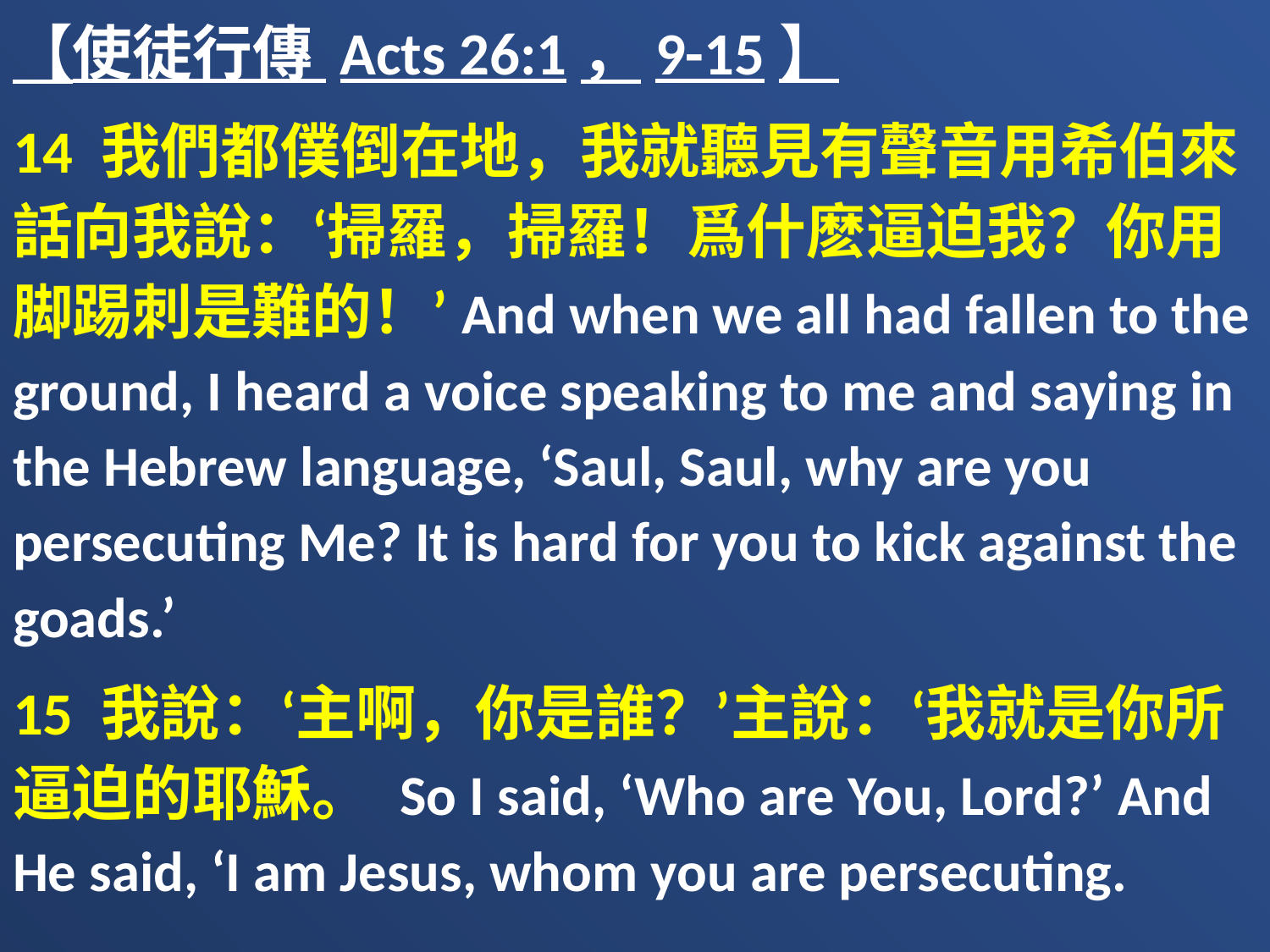

【使徒行傳 Acts 26:1，9-15】
14 我們都僕倒在地，我就聽見有聲音用希伯來話向我說：‘掃羅，掃羅！爲什麽逼迫我？你用脚踢刺是難的！’And when we all had fallen to the ground, I heard a voice speaking to me and saying in the Hebrew language, ‘Saul, Saul, why are you persecuting Me? It is hard for you to kick against the goads.’
15 我說：‘主啊，你是誰？’主說：‘我就是你所逼迫的耶穌。 So I said, ‘Who are You, Lord?’ And He said, ‘I am Jesus, whom you are persecuting.